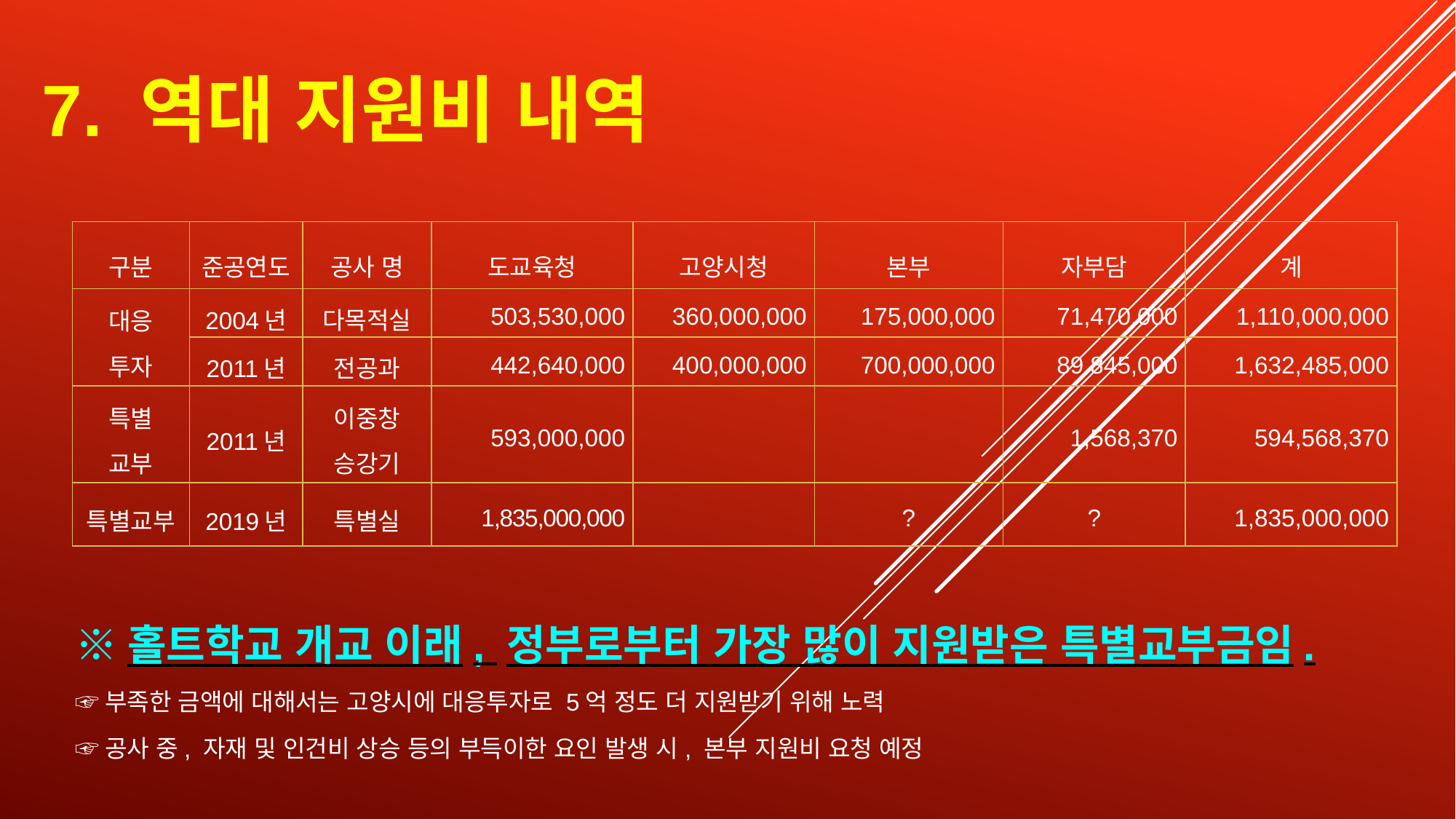

# 7. 역대 지원비 내역
| 구분 | 준공연도 | 공사 명 | 도교육청 | 고양시청 | 본부 | 자부담 | 계 |
| --- | --- | --- | --- | --- | --- | --- | --- |
| 대응 투자 | 2004년 | 다목적실 | 503,530,000 | 360,000,000 | 175,000,000 | 71,470,000 | 1,110,000,000 |
|  | 2011년 | 전공과 | 442,640,000 | 400,000,000 | 700,000,000 | 89.845,000 | 1,632,485,000 |
| 특별 교부 | 2011년 | 이중창 승강기 | 593,000,000 |  |  | 1,568,370 | 594,568,370 |
| 특별교부 | 2019년 | 특별실 | 1,835,000,000 |  | ? | ? | 1,835,000,000 |
※홀트학교 개교 이래, 정부로부터 가장 많이 지원받은 특별교부금임.
☞부족한 금액에 대해서는 고양시에 대응투자로 5억 정도 더 지원받기 위해 노력
☞공사 중, 자재 및 인건비 상승 등의 부득이한 요인 발생 시, 본부 지원비 요청 예정